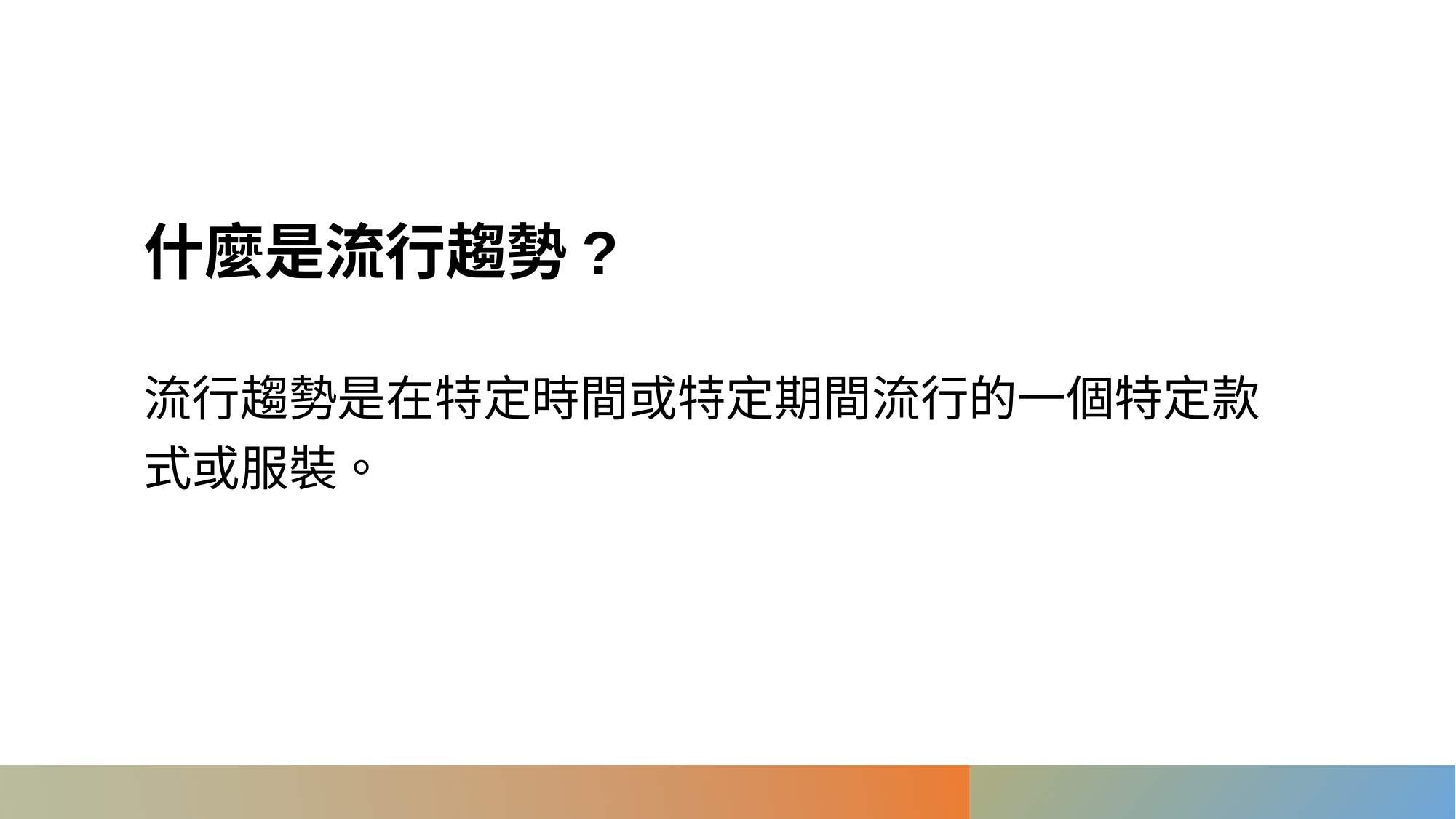

# 什麼是流行趨勢?
流行趨勢是在特定時間或特定期間流行的一個特定款式或服裝。